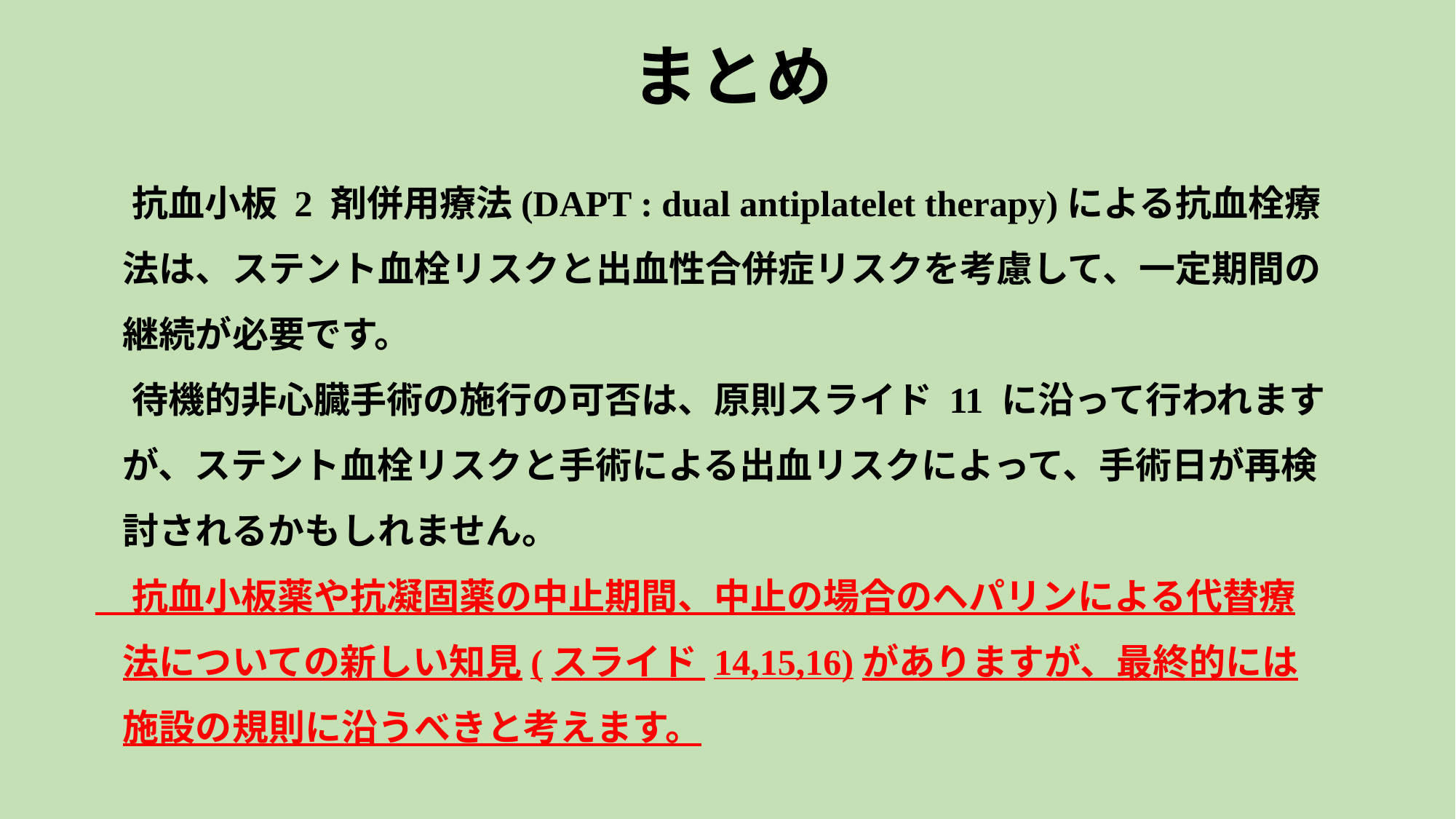

# まとめ
　抗血小板 2 剤併用療法(DAPT : dual antiplatelet therapy)による抗血栓療法は、ステント血栓リスクと出血性合併症リスクを考慮して、一定期間の継続が必要です。
　待機的非心臓手術の施行の可否は、原則スライド 11 に沿って行われますが、ステント血栓リスクと手術による出血リスクによって、手術日が再検討されるかもしれません。
　抗血小板薬や抗凝固薬の中止期間、中止の場合のヘパリンによる代替療法についての新しい知見(スライド 14,15,16)がありますが、最終的には施設の規則に沿うべきと考えます。